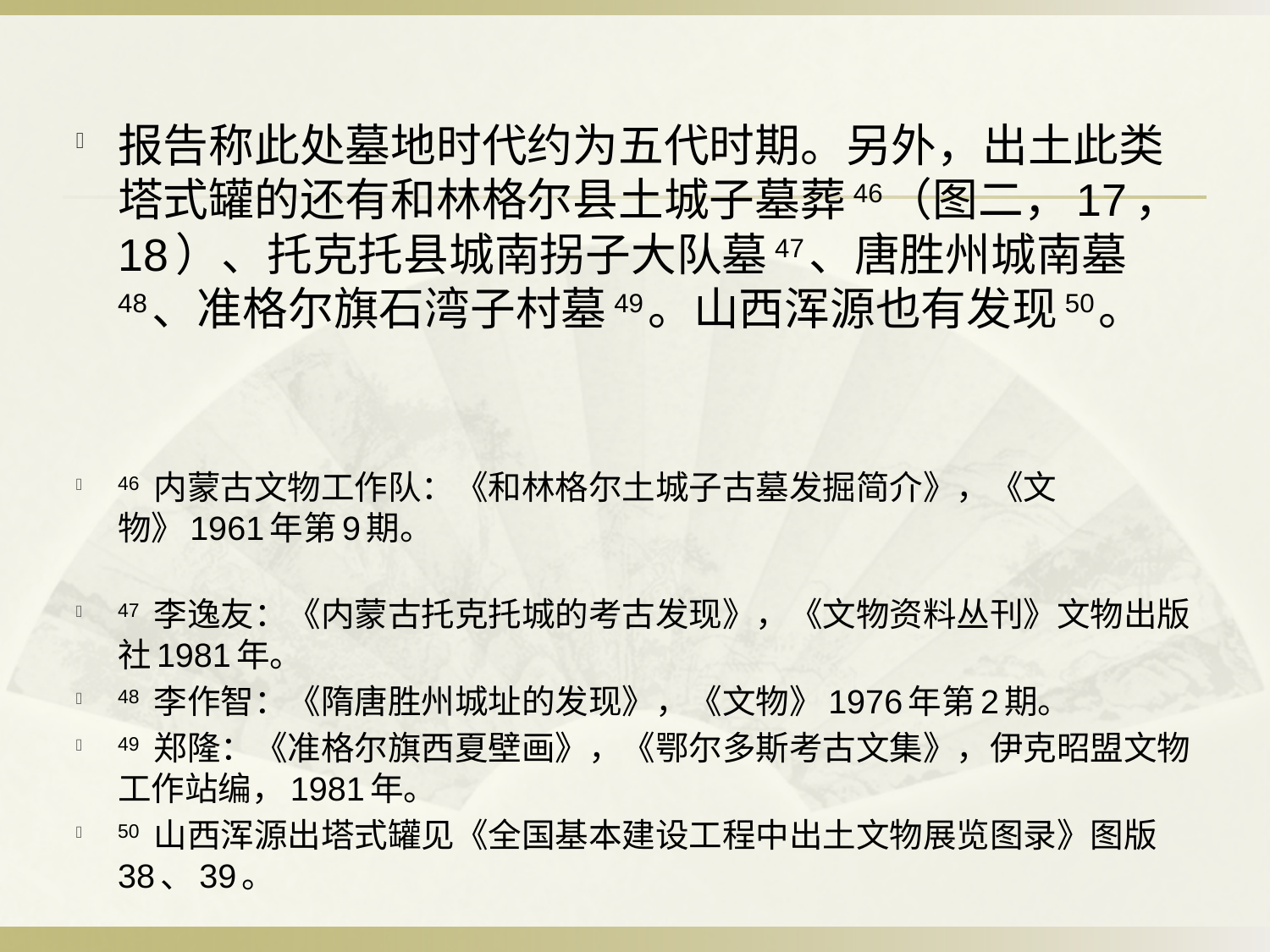

#

报告称此处墓地时代约为五代时期。另外，出土此类塔式罐的还有和林格尔县土城子墓葬46（图二，17，18）、托克托县城南拐子大队墓47、唐胜州城南墓48、准格尔旗石湾子村墓49。山西浑源也有发现50。

46 内蒙古文物工作队：《和林格尔土城子古墓发掘简介》，《文物》1961年第9期。

47 李逸友：《内蒙古托克托城的考古发现》，《文物资料丛刊》文物出版社1981年。
48 李作智：《隋唐胜州城址的发现》，《文物》1976年第2期。
49 郑隆：《准格尔旗西夏壁画》，《鄂尔多斯考古文集》，伊克昭盟文物工作站编，1981年。
50 山西浑源出塔式罐见《全国基本建设工程中出土文物展览图录》图版38、39。